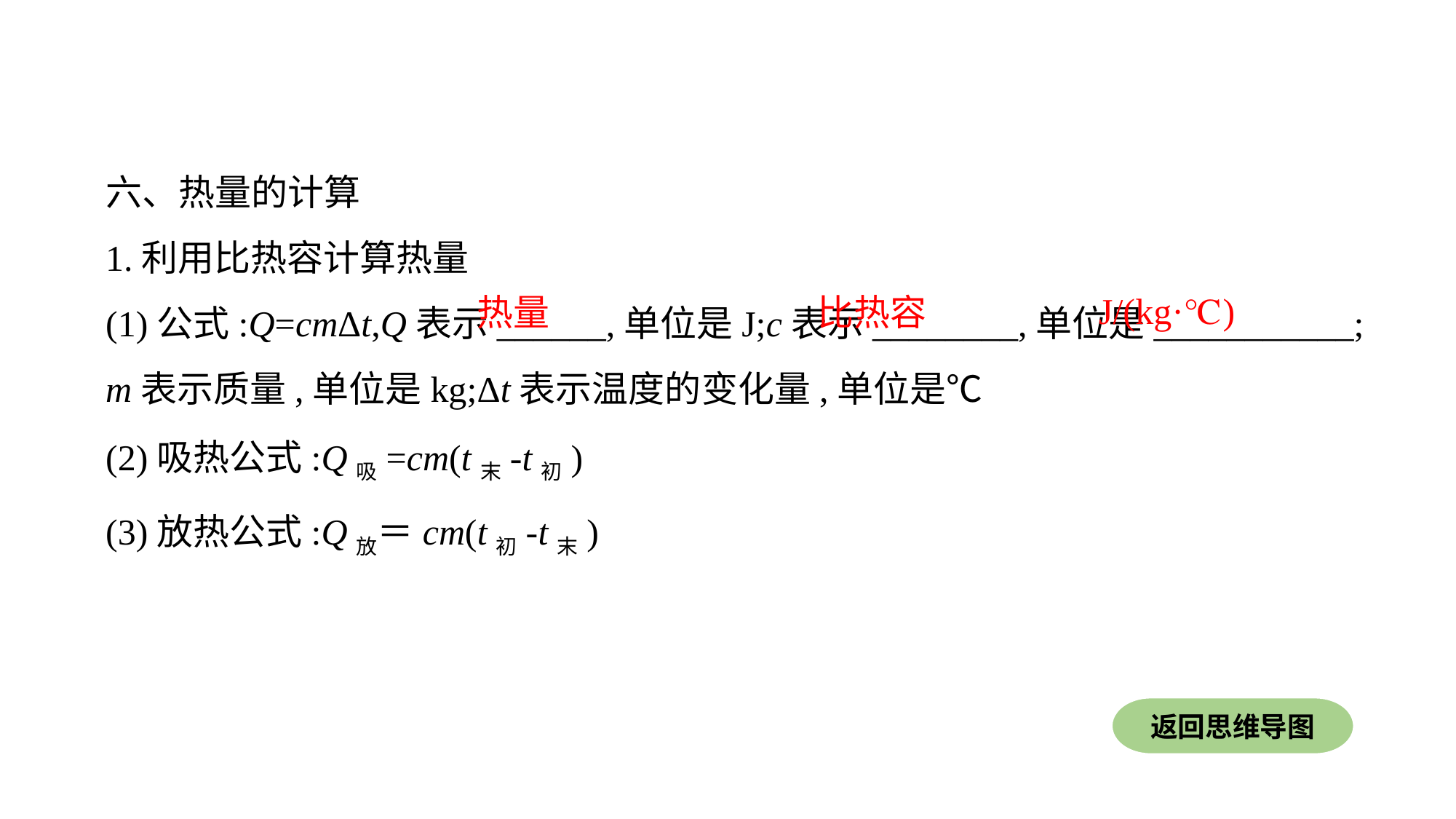

六、热量的计算
1.利用比热容计算热量
(1)公式:Q=cmΔt,Q表示______,单位是J;c表示________,单位是___________;
m表示质量,单位是kg;Δt表示温度的变化量,单位是℃
(2)吸热公式:Q吸=cm(t末-t初)
(3)放热公式:Q放＝cm(t初-t末)
J/(kg·℃)
热量
比热容
返回思维导图